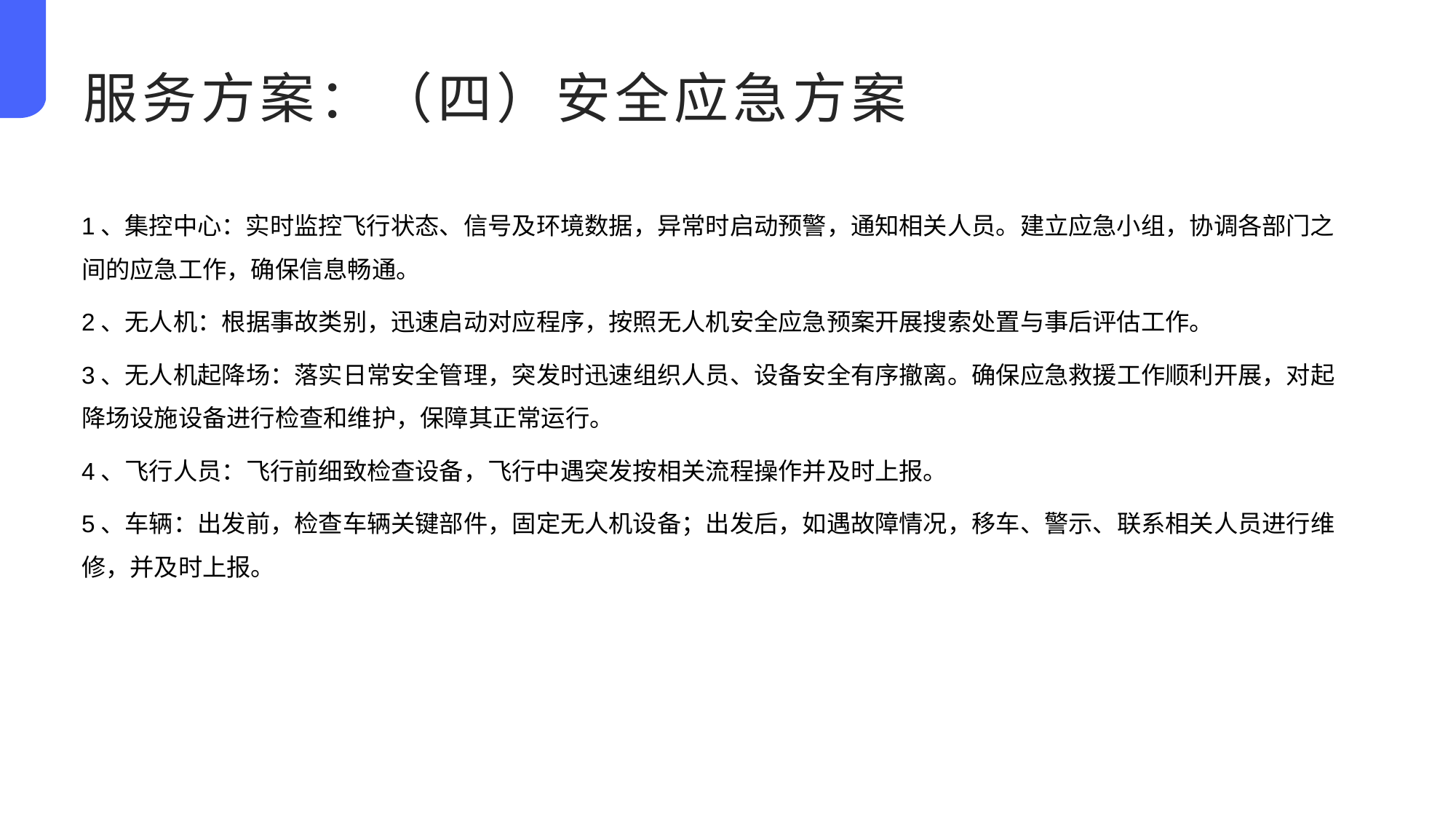

服务方案：（四）安全应急方案
1、集控中心：实时监控飞行状态、信号及环境数据，异常时启动预警，通知相关人员。​建立应急小组，协调各部门之间的应急工作，确保信息畅通。
2、无人机：根据事故类别，迅速启动对应程序，按照无人机安全应急预案开展搜索处置与事后评估工作。
3、无人机起降场：落实日常安全管理，突发时迅速组织人员、设备安全有序撤离。​确保应急救援工作顺利开展，对起降场设施设备进行检查和维护，保障其正常运行。
4、飞行人员：飞行前细致检查设备，飞行中遇突发按相关流程操作并及时上报。​
5、车辆：出发前，检查车辆关键部件，固定无人机设备；出发后，如遇故障情况，移车、警示、联系相关人员进行维修，并及时上报。​

22